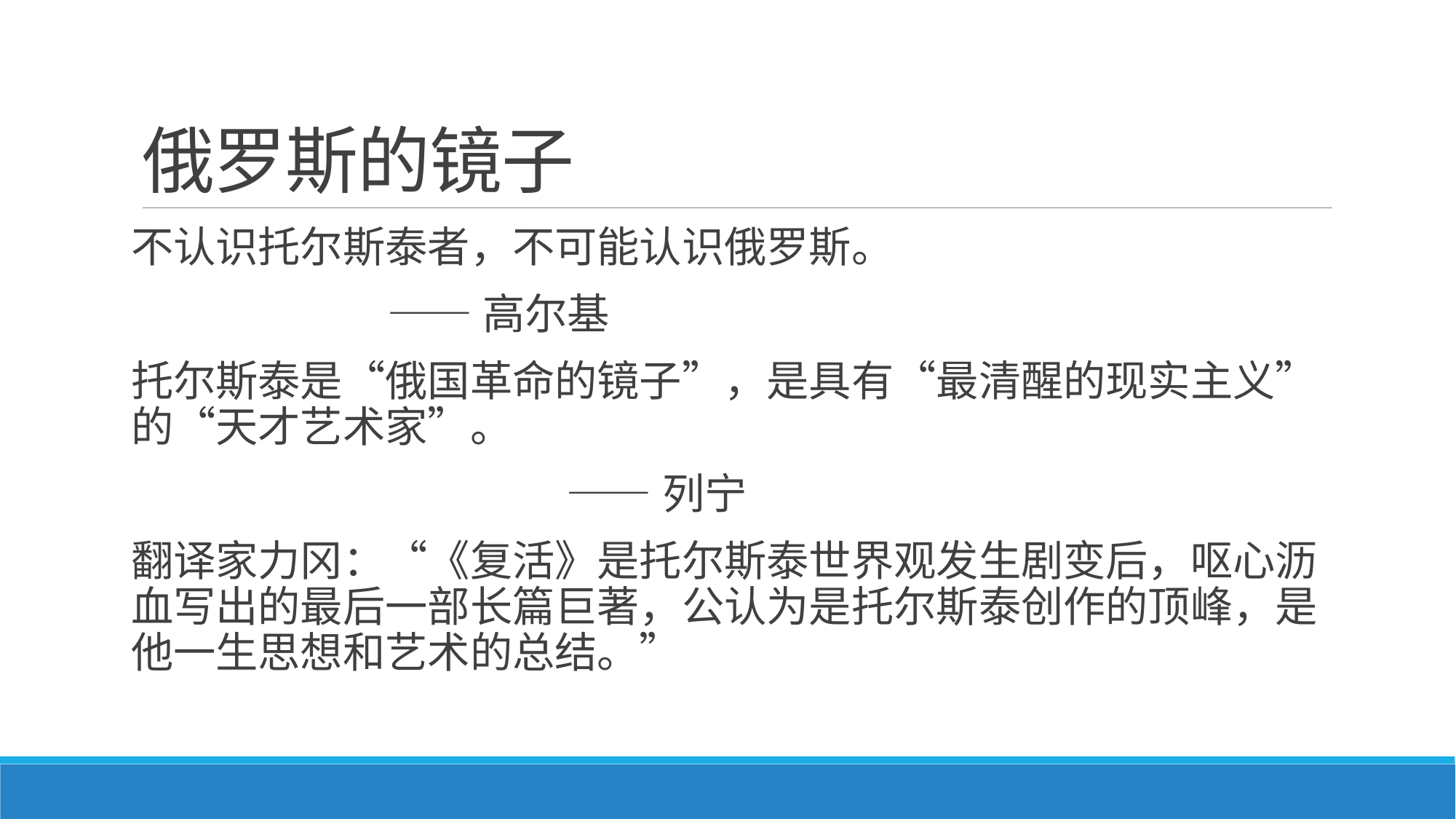

# 俄罗斯的镜子
不认识托尔斯泰者，不可能认识俄罗斯。
                          ——高尔基
托尔斯泰是“俄国革命的镜子”，是具有“最清醒的现实主义”的“天才艺术家”。
                                             ——列宁
翻译家力冈：“《复活》是托尔斯泰世界观发生剧变后，呕心沥血写出的最后一部长篇巨著，公认为是托尔斯泰创作的顶峰，是他一生思想和艺术的总结。”